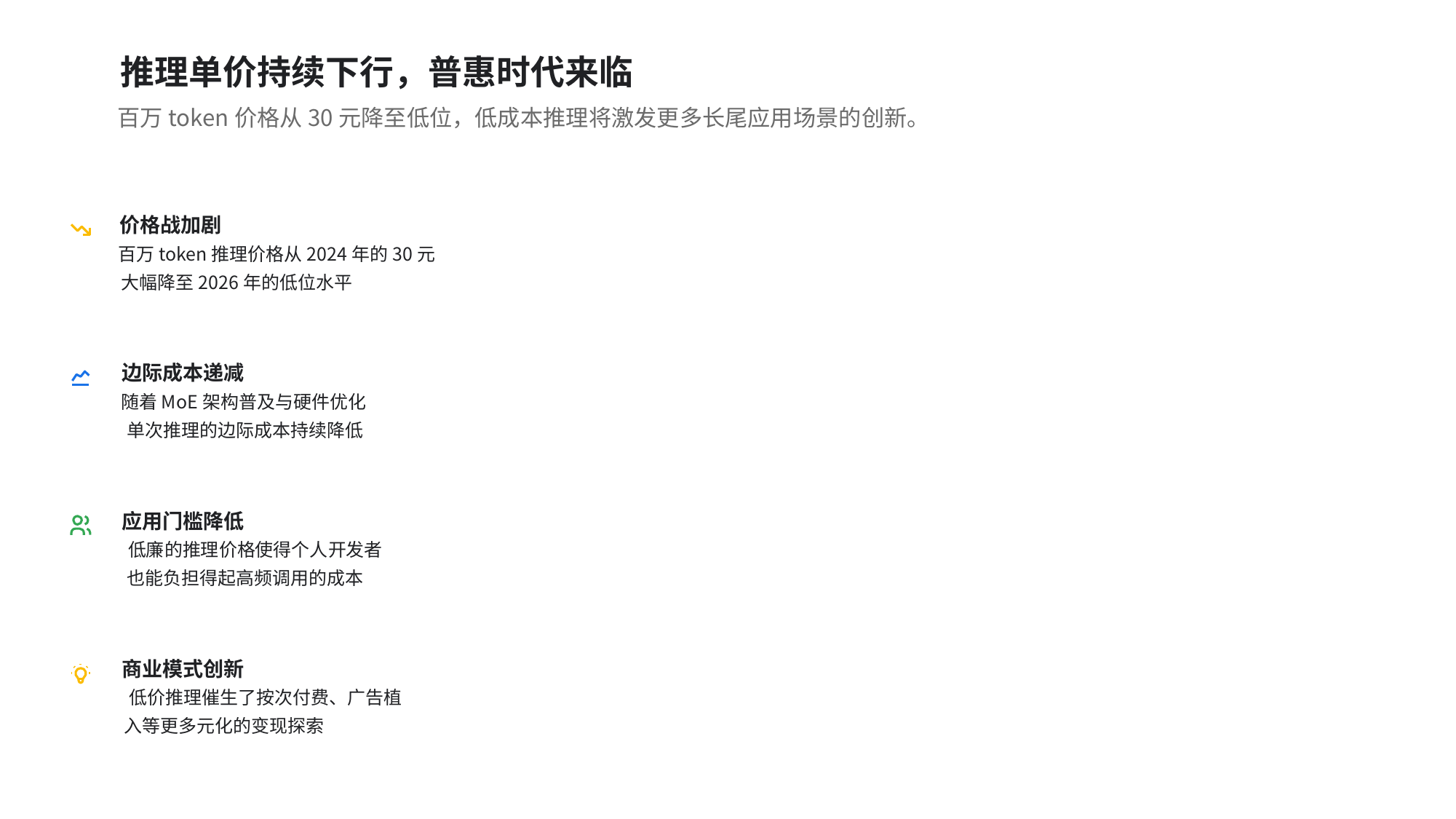

推理单价持续下行，普惠时代来临
百万token价格从30元降至低位，低成本推理将激发更多长尾应用场景的创新。
价格战加剧

百万token推理价格从2024年的30元
大幅降至2026年的低位水平
边际成本递减

随着MoE架构普及与硬件优化
单次推理的边际成本持续降低
应用门槛降低

低廉的推理价格使得个人开发者
也能负担得起高频调用的成本
商业模式创新

低价推理催生了按次付费、广告植
入等更多元化的变现探索